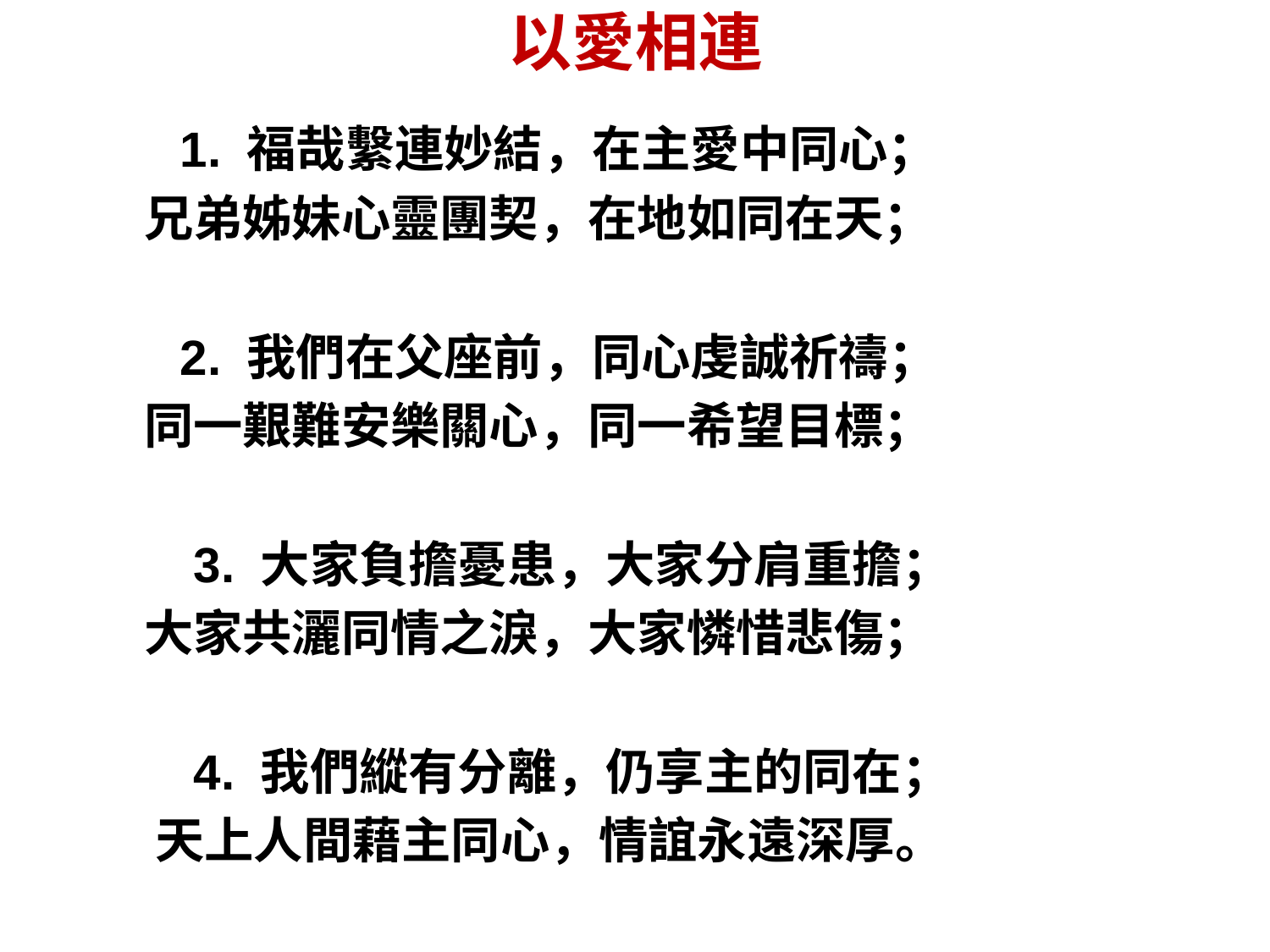

以愛相連

          1. 福哉繫連妙結，在主愛中同心；
        兄弟姊妹心靈團契，在地如同在天；

          2. 我們在父座前，同心虔誠祈禱；
        同一艱難安樂關心，同一希望目標；

           3. 大家負擔憂患，大家分肩重擔；
        大家共灑同情之淚，大家憐惜悲傷；

           4. 我們縱有分離，仍享主的同在；
         天上人間藉主同心，情誼永遠深厚。